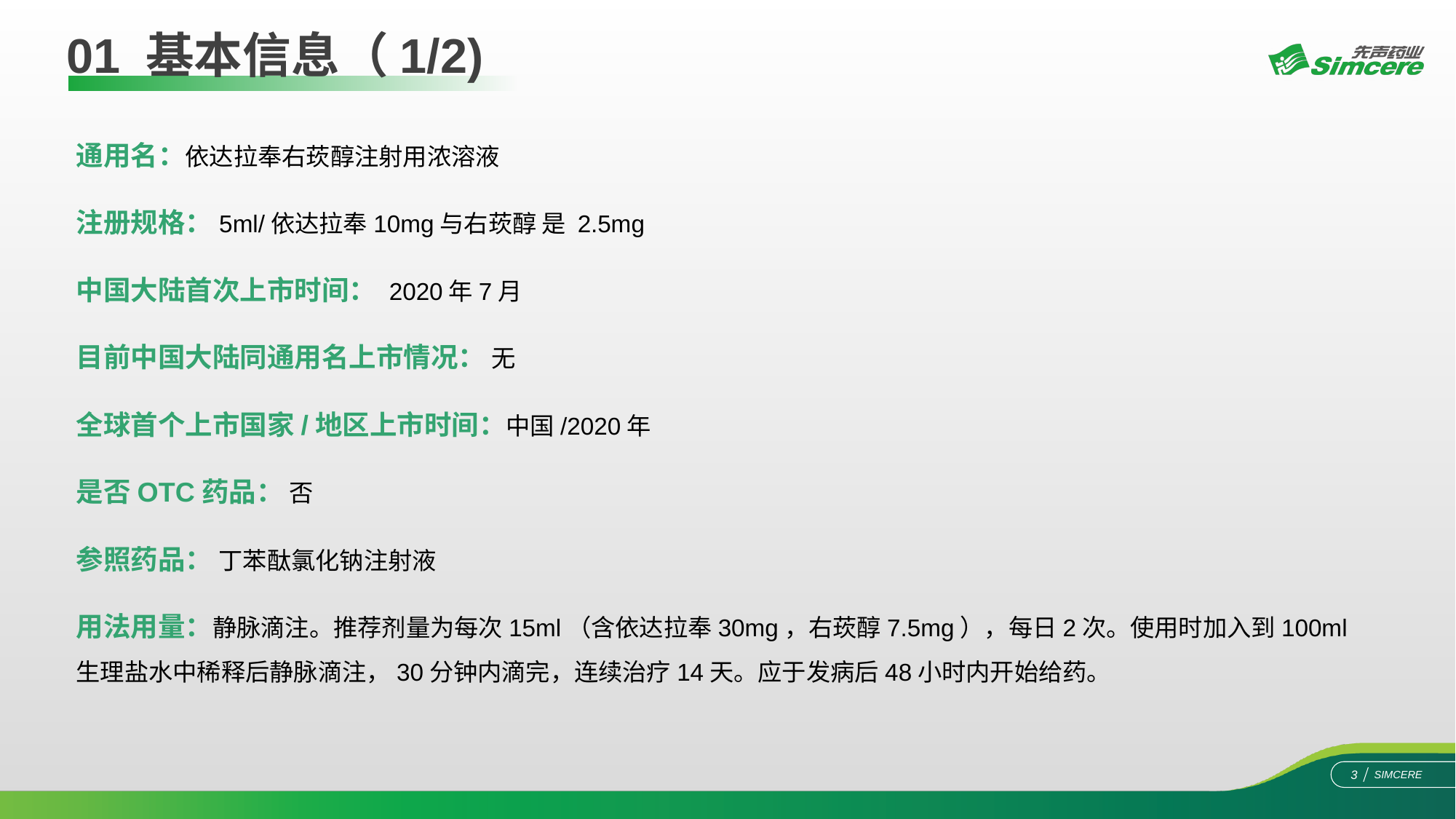

01 基本信息（1/2)
通用名：依达拉奉右莰醇注射用浓溶液
注册规格：5ml/依达拉奉10mg与右莰醇 是 2.5mg
中国大陆首次上市时间： 2020年7月
目前中国大陆同通用名上市情况： 无
全球首个上市国家/地区上市时间：中国/2020年
是否OTC药品： 否
参照药品： 丁苯酞氯化钠注射液
用法用量：静脉滴注。推荐剂量为每次15ml（含依达拉奉30mg，右莰醇7.5mg），每日2次。使用时加入到100ml生理盐水中稀释后静脉滴注，30分钟内滴完，连续治疗14天。应于发病后48小时内开始给药。